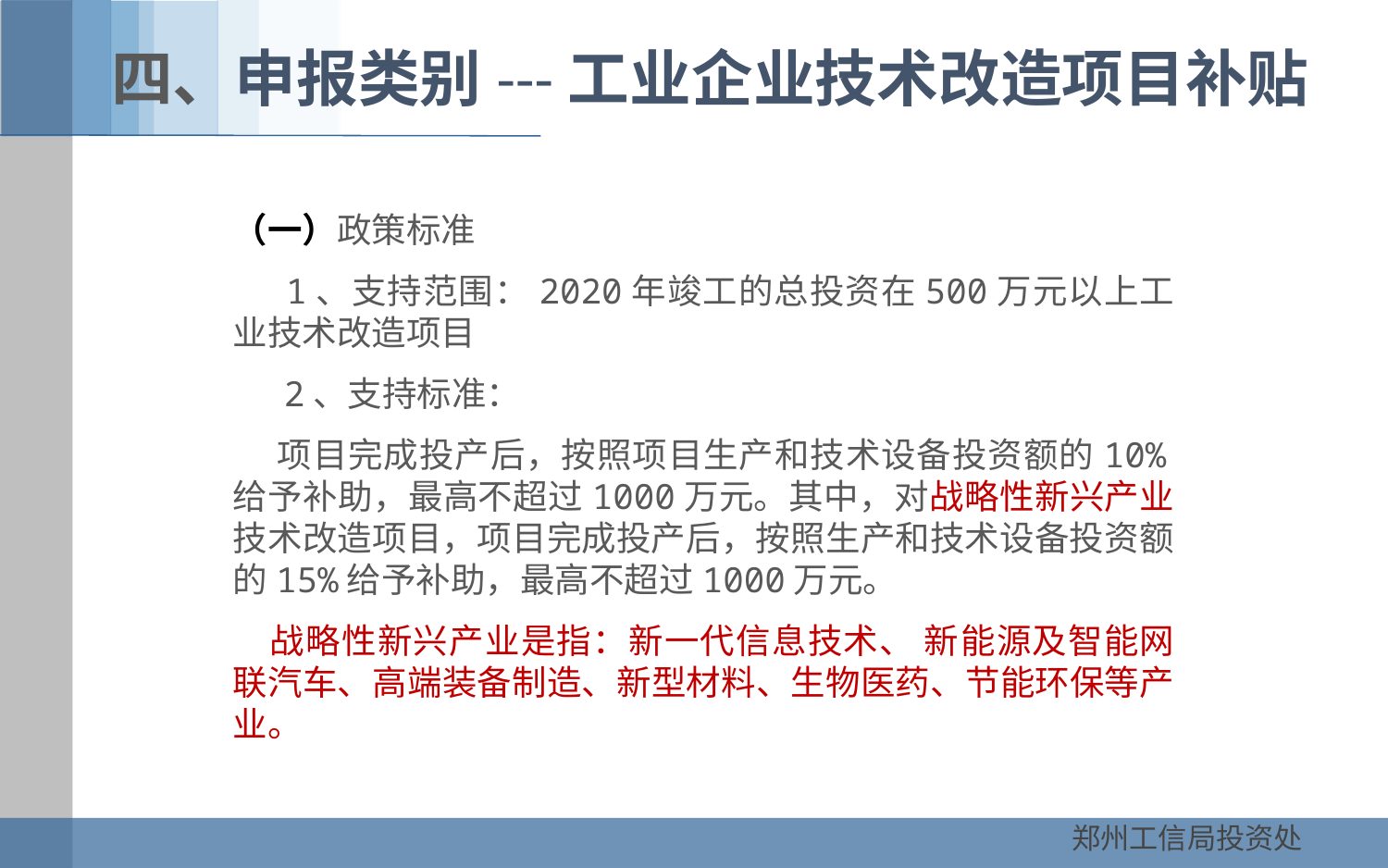

四、申报类别---工业企业技术改造项目补贴

（一）政策标准
　 1、支持范围：2020年竣工的总投资在500万元以上工业技术改造项目
　 2、支持标准：
　 项目完成投产后，按照项目生产和技术设备投资额的10%给予补助，最高不超过1000万元。其中，对战略性新兴产业技术改造项目，项目完成投产后，按照生产和技术设备投资额的15%给予补助，最高不超过1000万元。
   战略性新兴产业是指：新一代信息技术、 新能源及智能网联汽车、高端装备制造、新型材料、生物医药、节能环保等产业。

郑州工信局投资处